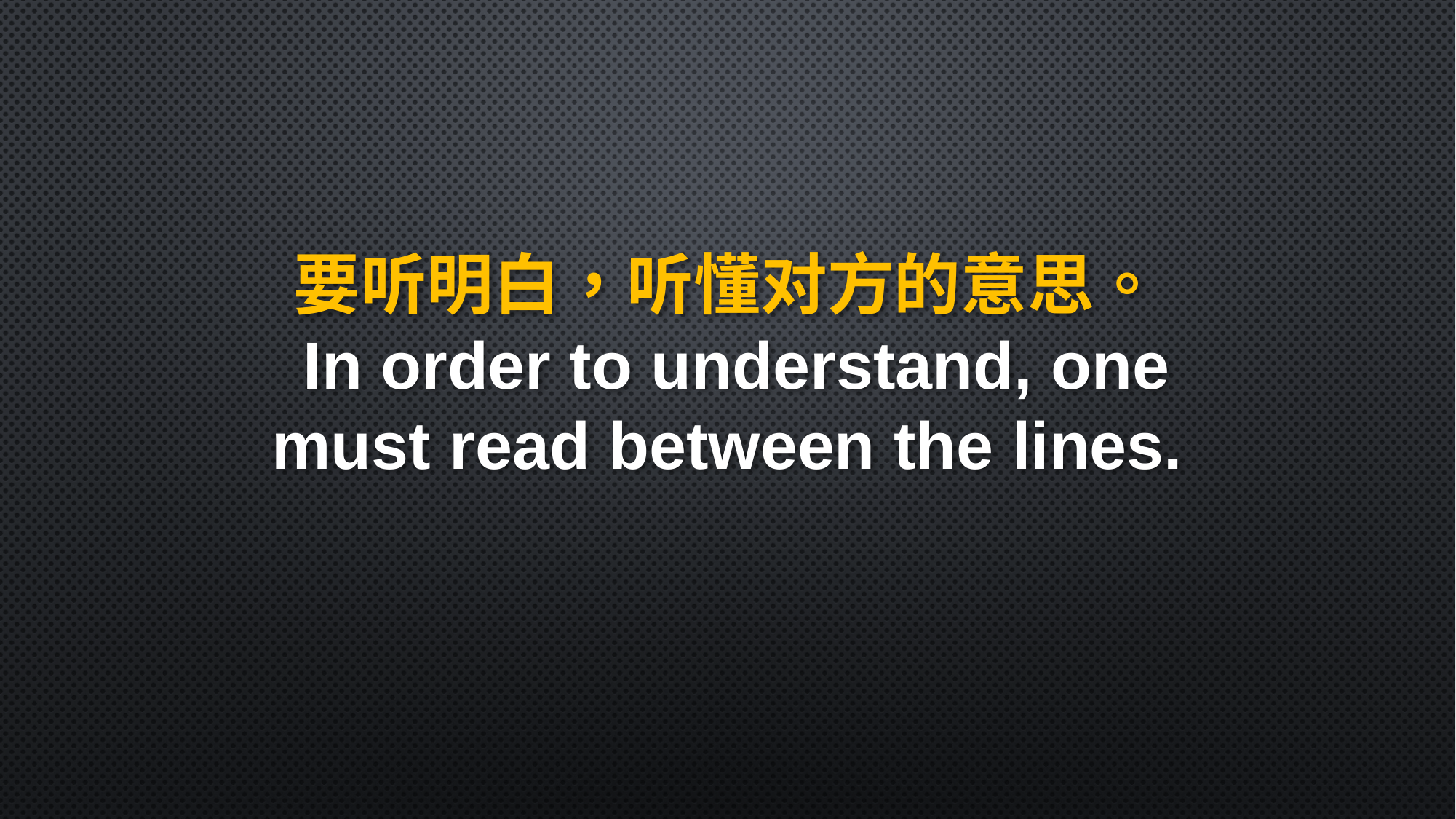

要听明白，听懂对方的意思。
 In order to understand, one must read between the lines.